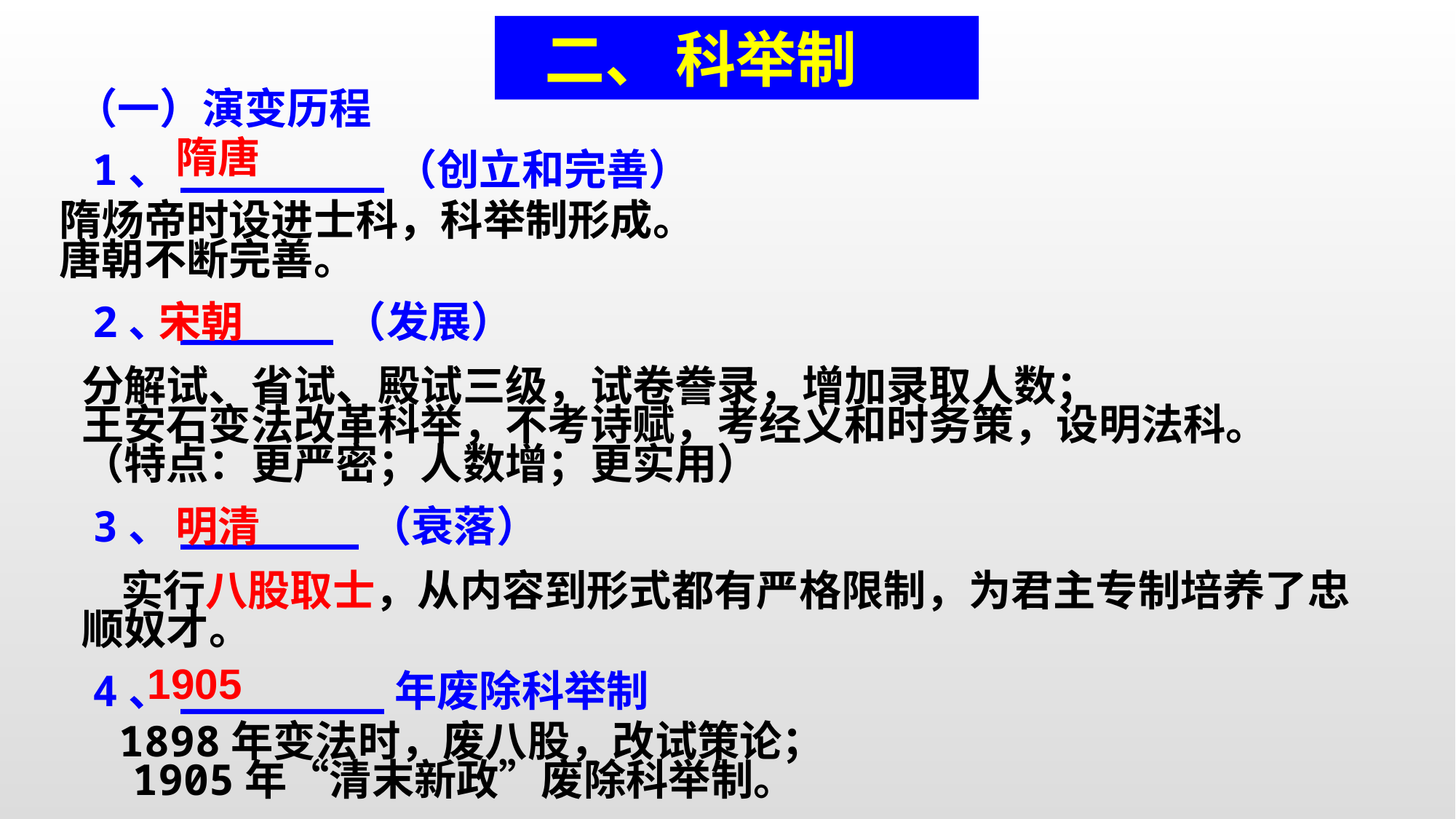

二、 科举制
 （一）演变历程
隋唐
   1、________（创立和完善）
    隋炀帝时设进士科，科举制形成。
    唐朝不断完善。
  2、______（发展）
宋朝
分解试、省试、殿试三级，试卷誊录，增加录取人数；
王安石变法改革科举，不考诗赋，考经义和时务策，设明法科。
（特点：更严密；人数增；更实用）
   3、_______（衰落）
明清
   实行八股取士，从内容到形式都有严格限制，为君主专制培养了忠顺奴才。
1905
   4、________年废除科举制
  1898年变法时，废八股，改试策论；
  1905年“清末新政”废除科举制。